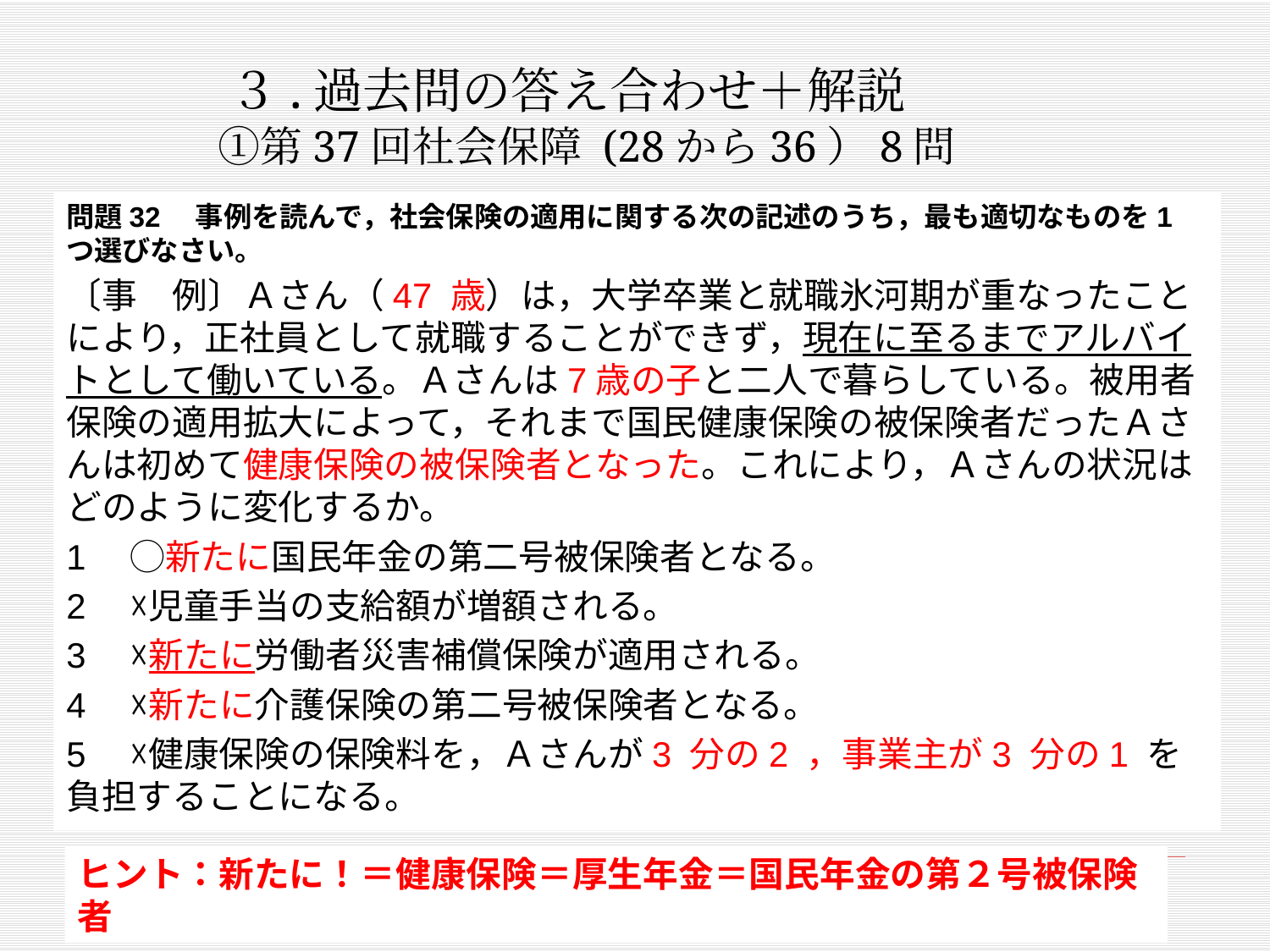

# ３.過去問の答え合わせ＋解説 　①第37回社会保障 (28から36）8問
問題32　事例を読んで，社会保険の適用に関する次の記述のうち，最も適切なものを1 つ選びなさい。
〔事　例〕Ａさん（47 歳）は，大学卒業と就職氷河期が重なったことにより，正社員として就職することができず，現在に至るまでアルバイトとして働いている。Ａさんは7歳の子と二人で暮らしている。被用者保険の適用拡大によって，それまで国民健康保険の被保険者だったＡさんは初めて健康保険の被保険者となった。これにより，Ａさんの状況はどのように変化するか。
1　◯新たに国民年金の第二号被保険者となる。
2　☓児童手当の支給額が増額される。
3　☓新たに労働者災害補償保険が適用される。
4　☓新たに介護保険の第二号被保険者となる。
5　☓健康保険の保険料を，Ａさんが3 分の2 ，事業主が3 分の1 を負担することになる。
ヒント：新たに！＝健康保険＝厚生年金＝国民年金の第２号被保険者